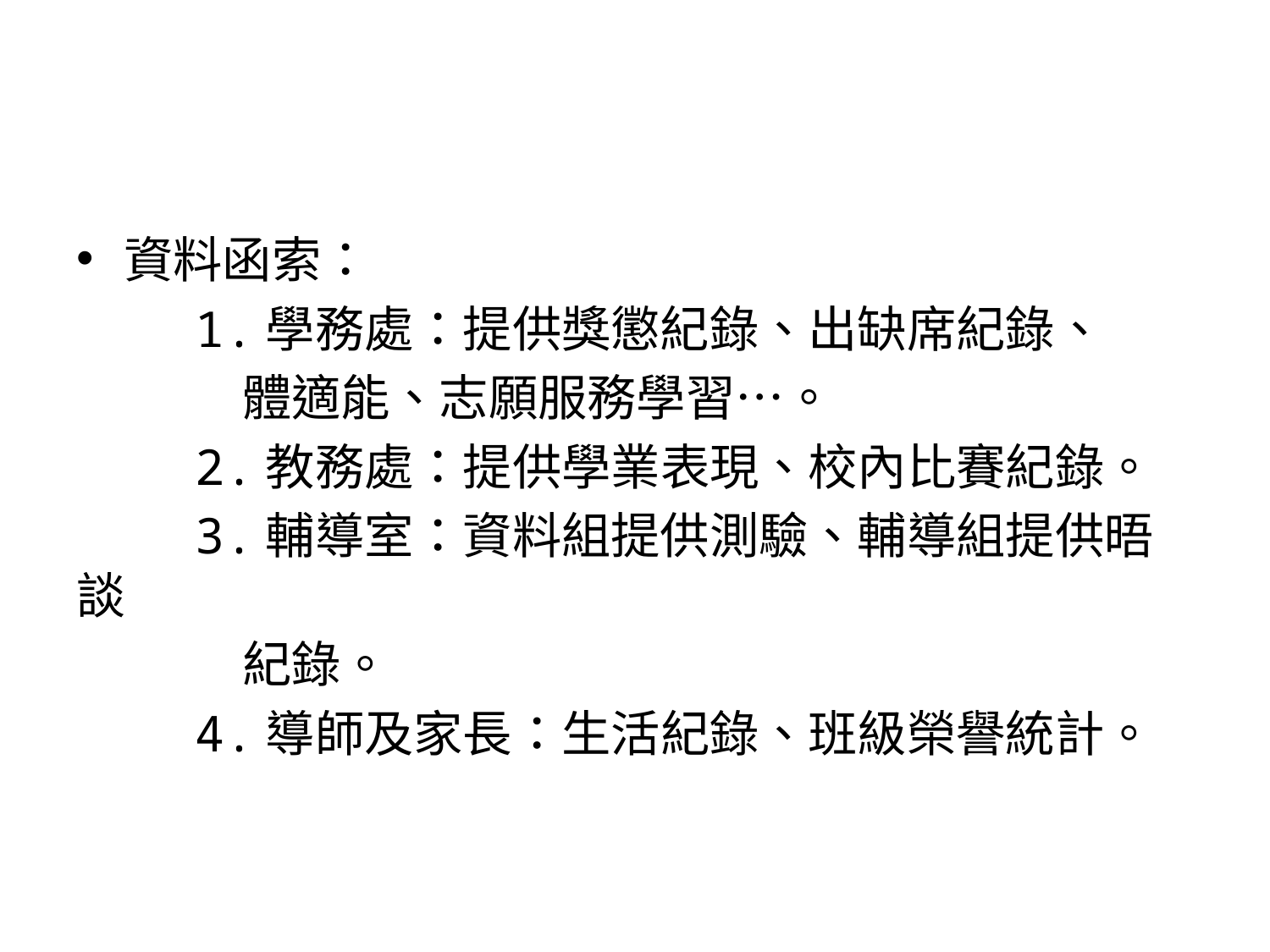

#
資料函索：
    1.學務處：提供獎懲紀錄、出缺席紀錄、
              體適能、志願服務學習…。
    2.教務處：提供學業表現、校內比賽紀錄。
    3.輔導室：資料組提供測驗、輔導組提供晤談
              紀錄。
    4.導師及家長：生活紀錄、班級榮譽統計。